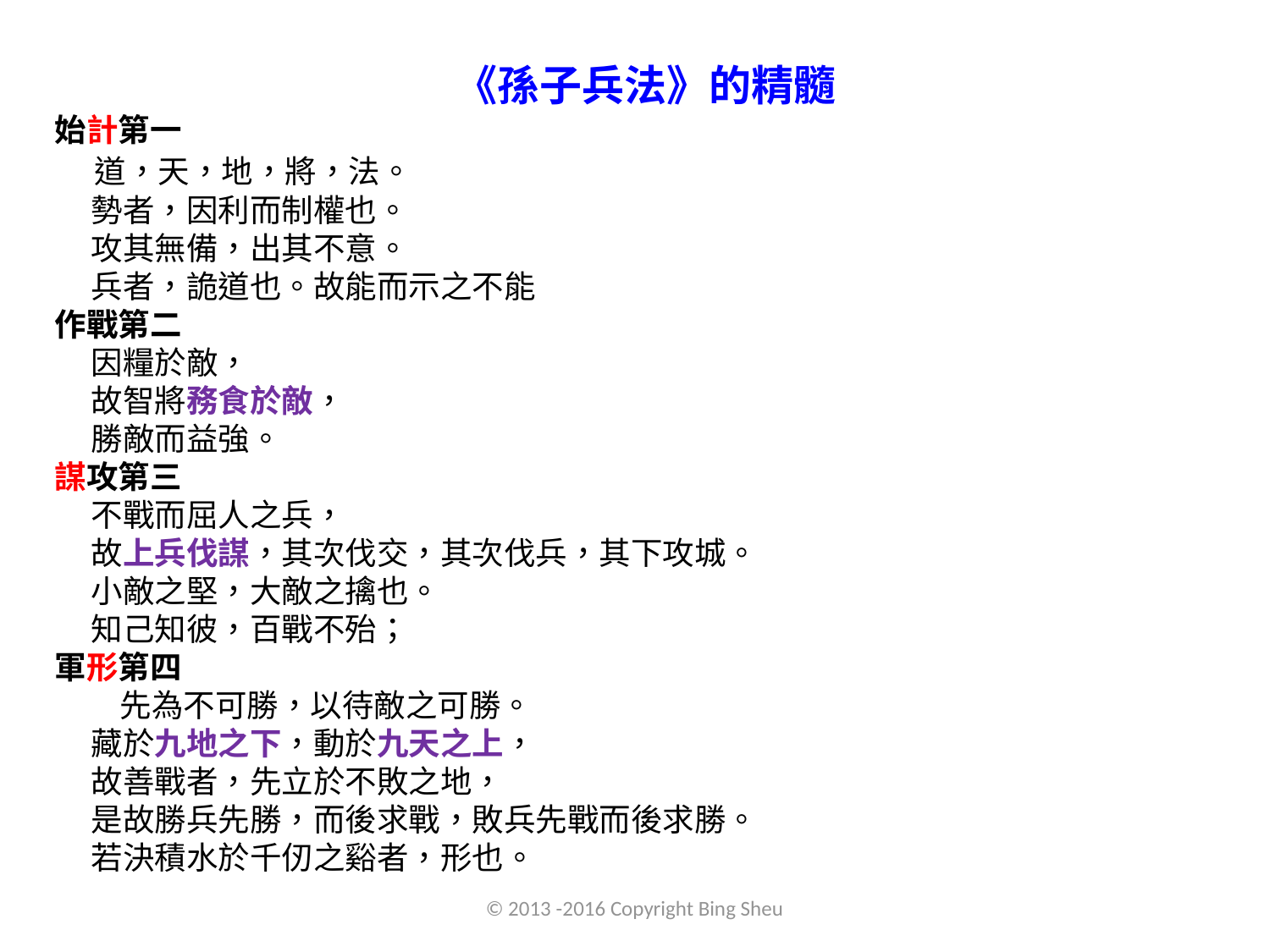

《孫子兵法》的精髓
始計第一
    道，天，地，將，法。
    勢者，因利而制權也。
    攻其無備，出其不意。
    兵者，詭道也。故能而示之不能
作戰第二
    因糧於敵，
    故智將務食於敵，
    勝敵而益強。
謀攻第三
    不戰而屈人之兵，
    故上兵伐謀，其次伐交，其次伐兵，其下攻城。
    小敵之堅，大敵之擒也。
    知己知彼，百戰不殆；
軍形第四
        先為不可勝，以待敵之可勝。
    藏於九地之下，動於九天之上，
    故善戰者，先立於不敗之地，
    是故勝兵先勝，而後求戰，敗兵先戰而後求勝。
    若決積水於千仞之谿者，形也。
© 2013 -2016 Copyright Bing Sheu